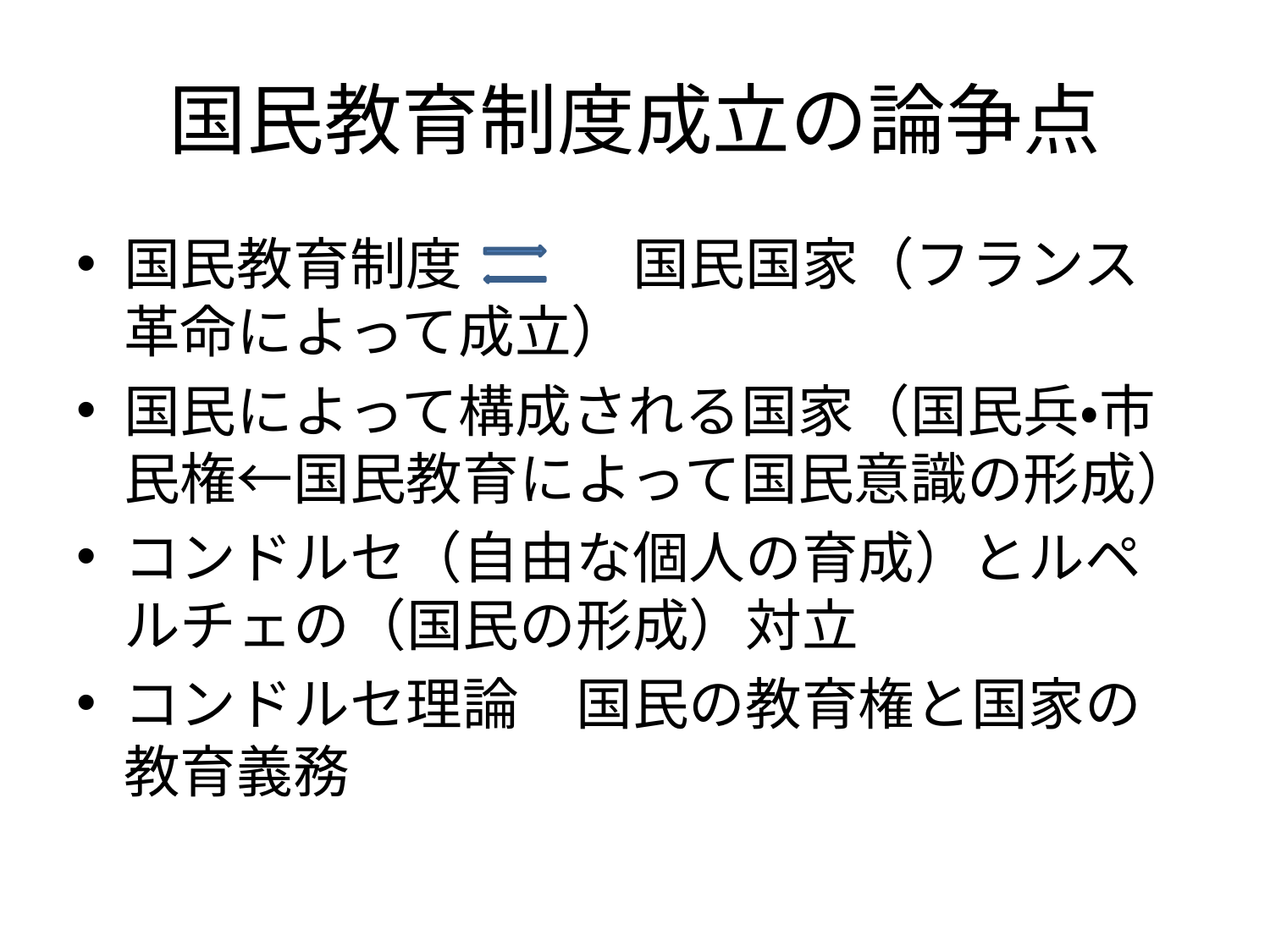

# 国民教育制度成立の論争点
国民教育制度　　　国民国家（フランス革命によって成立）
国民によって構成される国家（国民兵・市民権←国民教育によって国民意識の形成）
コンドルセ（自由な個人の育成）とルペルチェの（国民の形成）対立
コンドルセ理論　国民の教育権と国家の教育義務